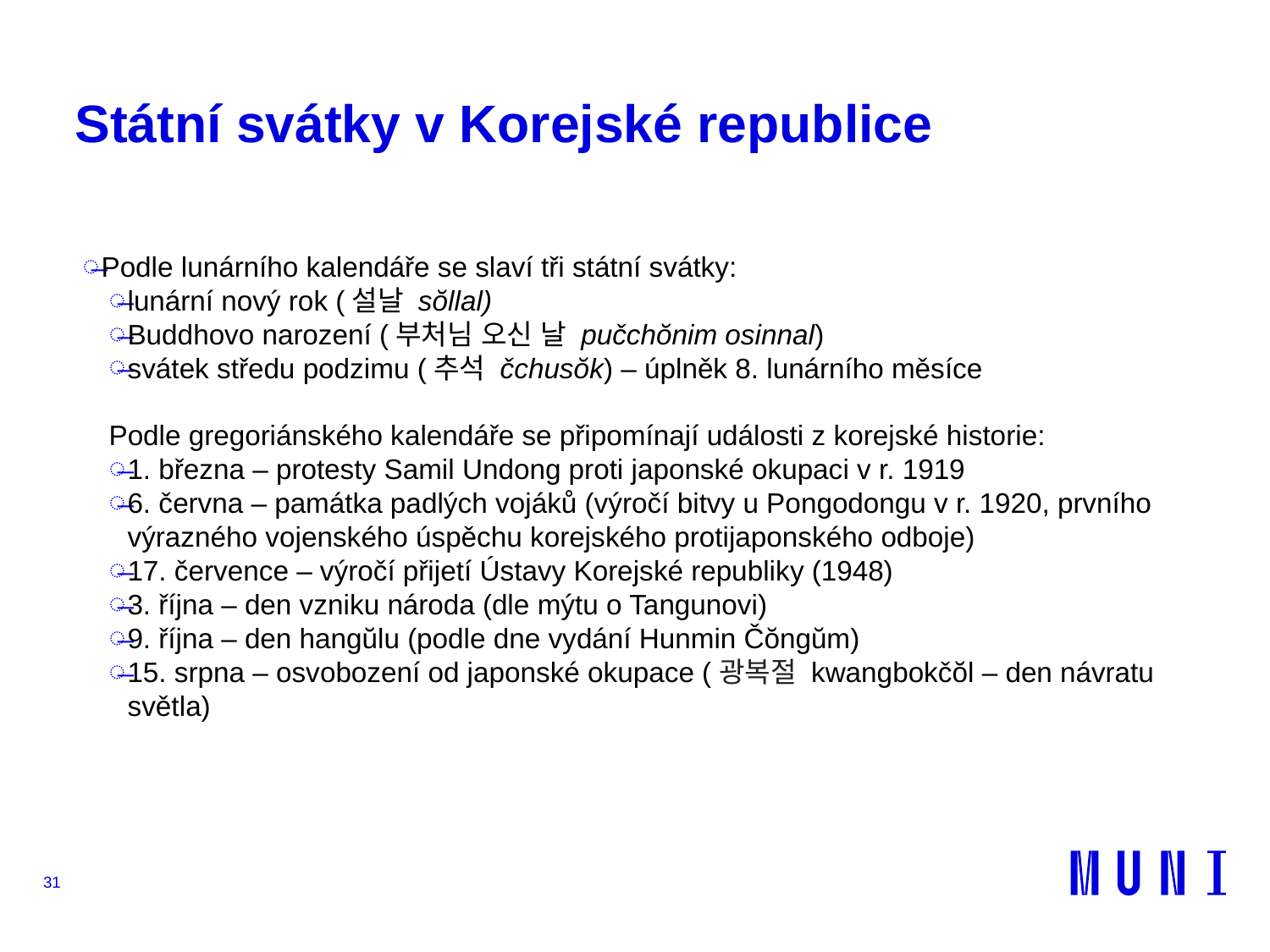

# Státní svátky v Korejské republice
Podle lunárního kalendáře se slaví tři státní svátky:
lunární nový rok (설날 sŏllal)
Buddhovo narození (부처님 오신 날 pučchŏnim osinnal)
svátek středu podzimu (추석 čchusŏk) – úplněk 8. lunárního měsíce

Podle gregoriánského kalendáře se připomínají události z korejské historie:
1. března – protesty Samil Undong proti japonské okupaci v r. 1919
6. června – památka padlých vojáků (výročí bitvy u Pongodongu v r. 1920, prvního výrazného vojenského úspěchu korejského protijaponského odboje)
17. července – výročí přijetí Ústavy Korejské republiky (1948)
3. října – den vzniku národa (dle mýtu o Tangunovi)
9. října – den hangŭlu (podle dne vydání Hunmin Čŏngŭm)
15. srpna – osvobození od japonské okupace (광복절 kwangbokčŏl – den návratu světla)

31